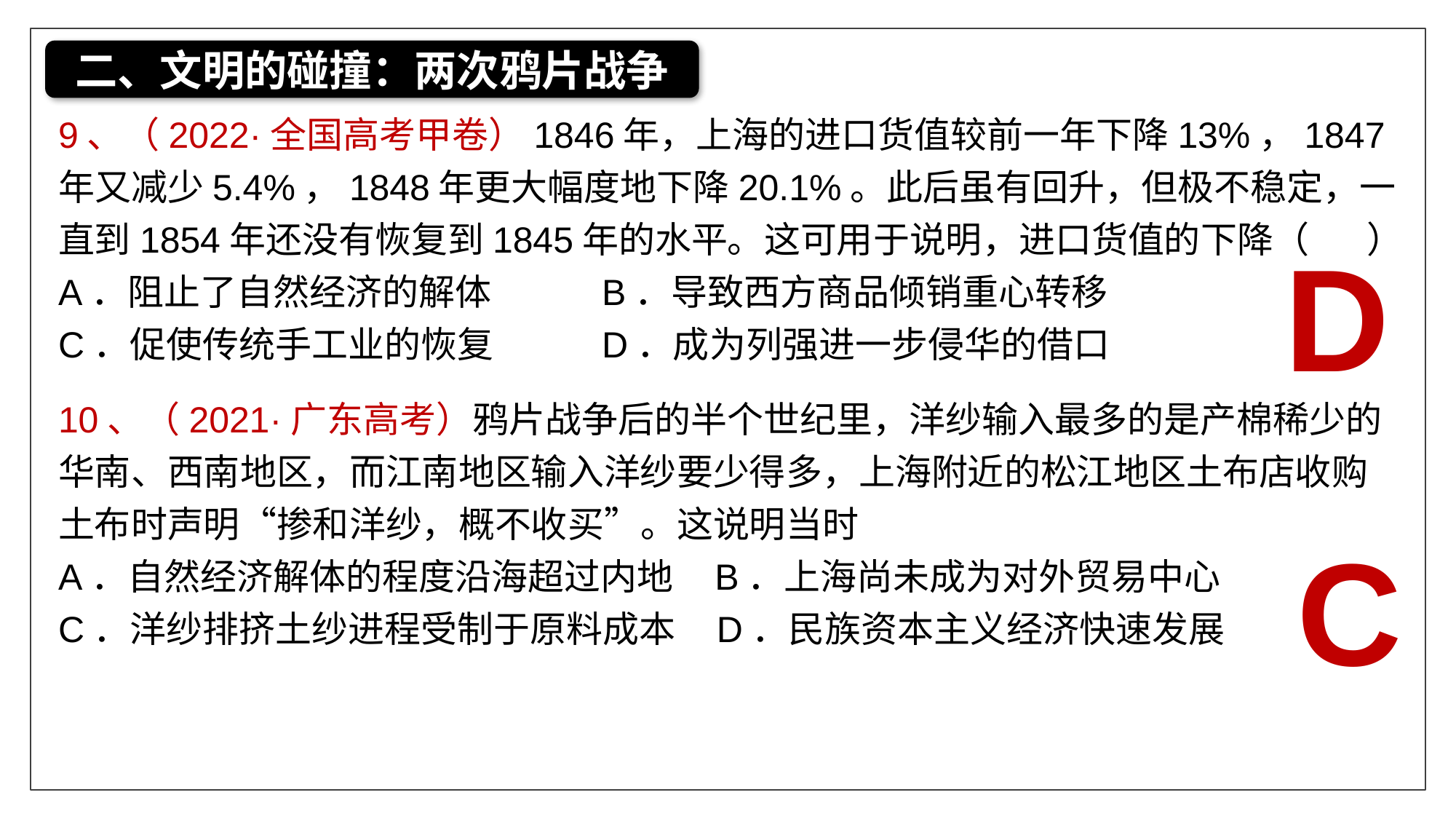

二、文明的碰撞：两次鸦片战争
9、（2022·全国高考甲卷）1846年，上海的进口货值较前一年下降13%，1847年又减少5.4%，1848年更大幅度地下降20.1%。此后虽有回升，但极不稳定，一直到1854年还没有恢复到1845年的水平。这可用于说明，进口货值的下降（       ）
A．阻止了自然经济的解体	            B．导致西方商品倾销重心转移
C．促使传统手工业的恢复	            D．成为列强进一步侵华的借口

D
10、（2021·广东高考）鸦片战争后的半个世纪里，洋纱输入最多的是产棉稀少的华南、西南地区，而江南地区输入洋纱要少得多，上海附近的松江地区土布店收购土布时声明“掺和洋纱，概不收买”。这说明当时
A．自然经济解体的程度沿海超过内地    B．上海尚未成为对外贸易中心
C．洋纱排挤土纱进程受制于原料成本    D．民族资本主义经济快速发展
C